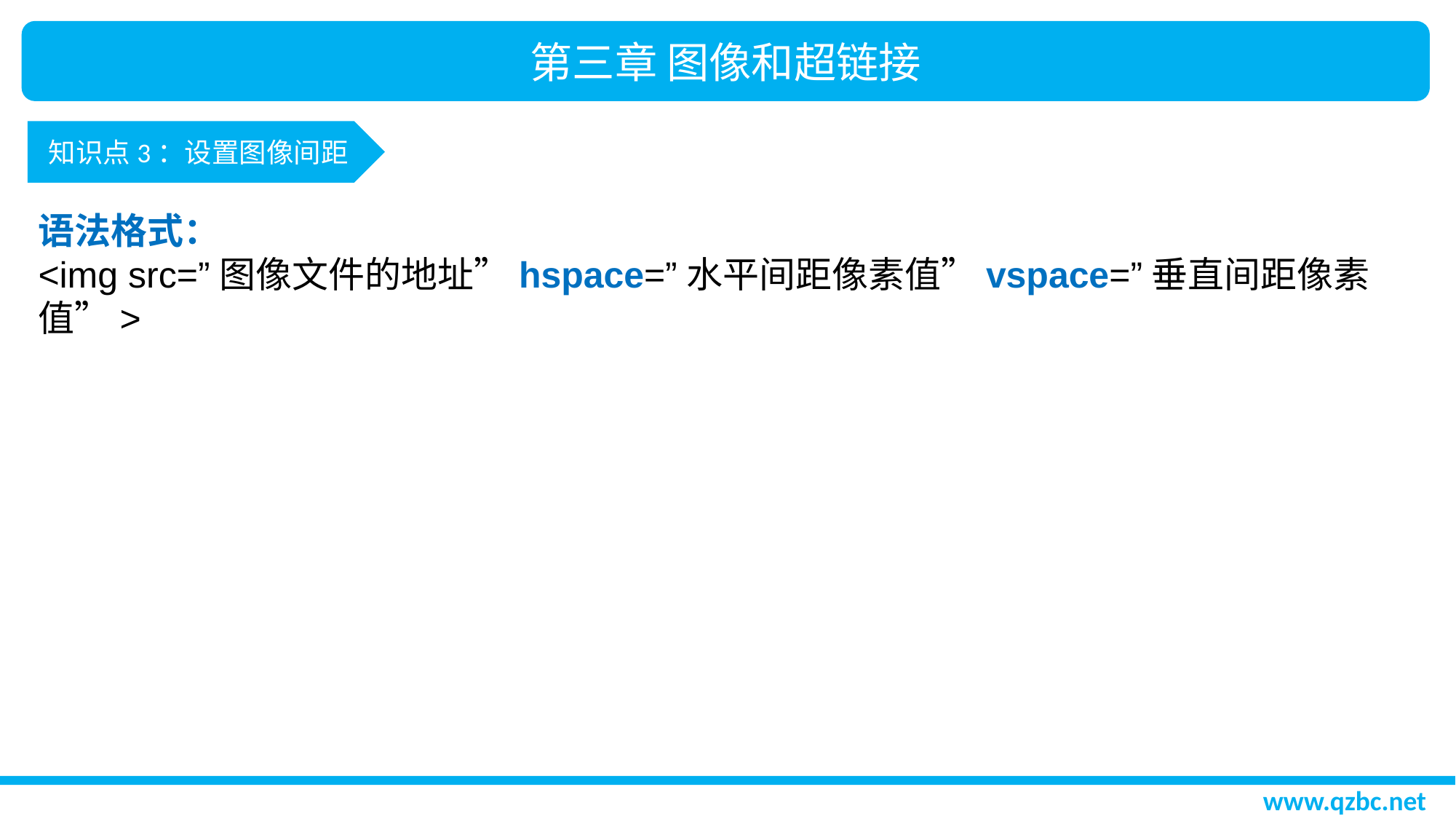

第三章 图像和超链接
知识点3：设置图像间距
语法格式：
<img src=”图像文件的地址”hspace=”水平间距像素值”vspace=”垂直间距像素值”>

www.qzbc.net